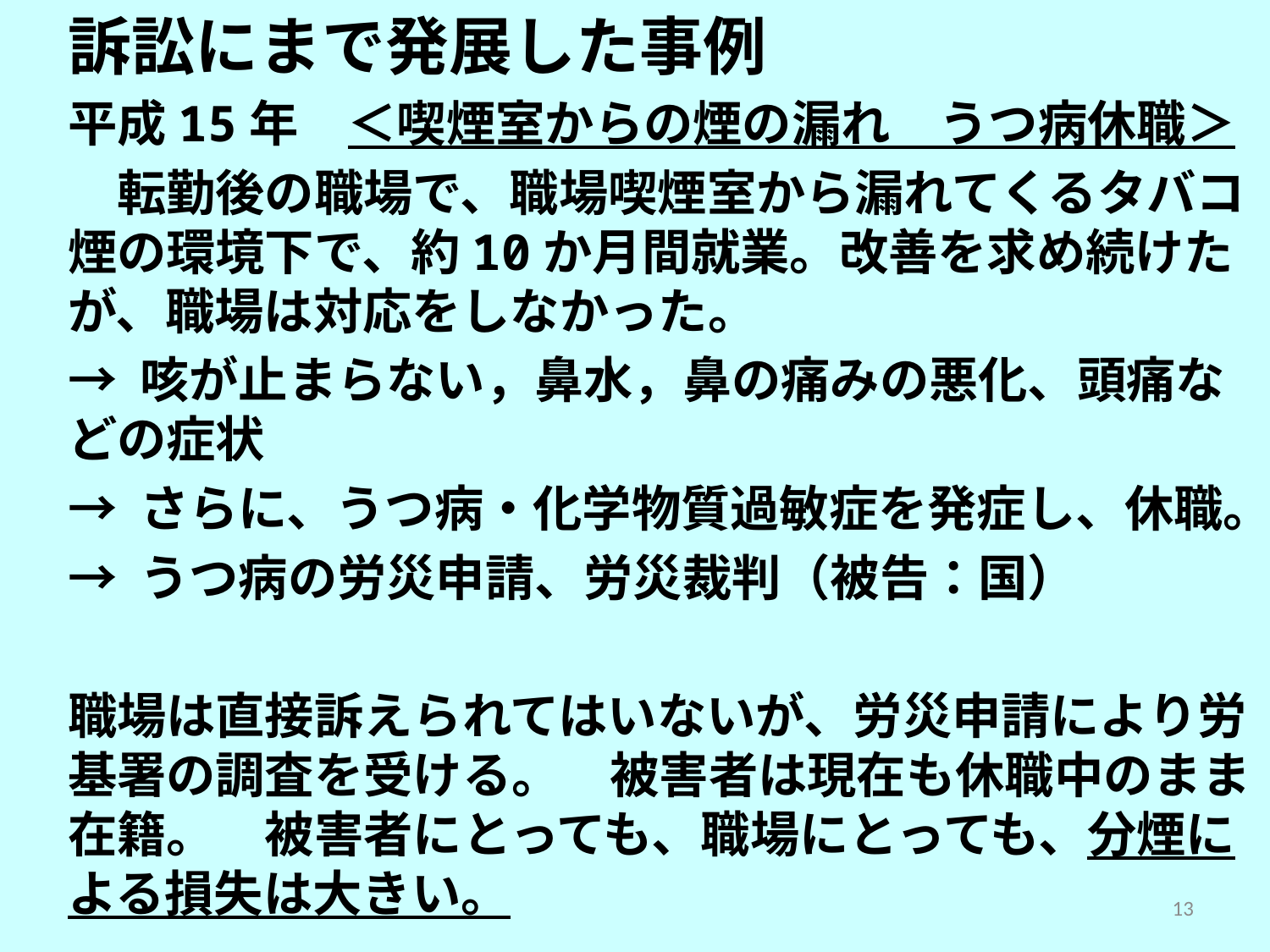

訴訟にまで発展した事例
平成15年　＜喫煙室からの煙の漏れ　うつ病休職＞
　転勤後の職場で、職場喫煙室から漏れてくるタバコ煙の環境下で、約10か月間就業。改善を求め続けたが、職場は対応をしなかった。
→ 咳が止まらない，鼻水，鼻の痛みの悪化、頭痛などの症状
→ さらに、うつ病・化学物質過敏症を発症し、休職。
→ うつ病の労災申請、労災裁判（被告：国）

職場は直接訴えられてはいないが、労災申請により労基署の調査を受ける。　被害者は現在も休職中のまま在籍。　被害者にとっても、職場にとっても、分煙による損失は大きい。
13